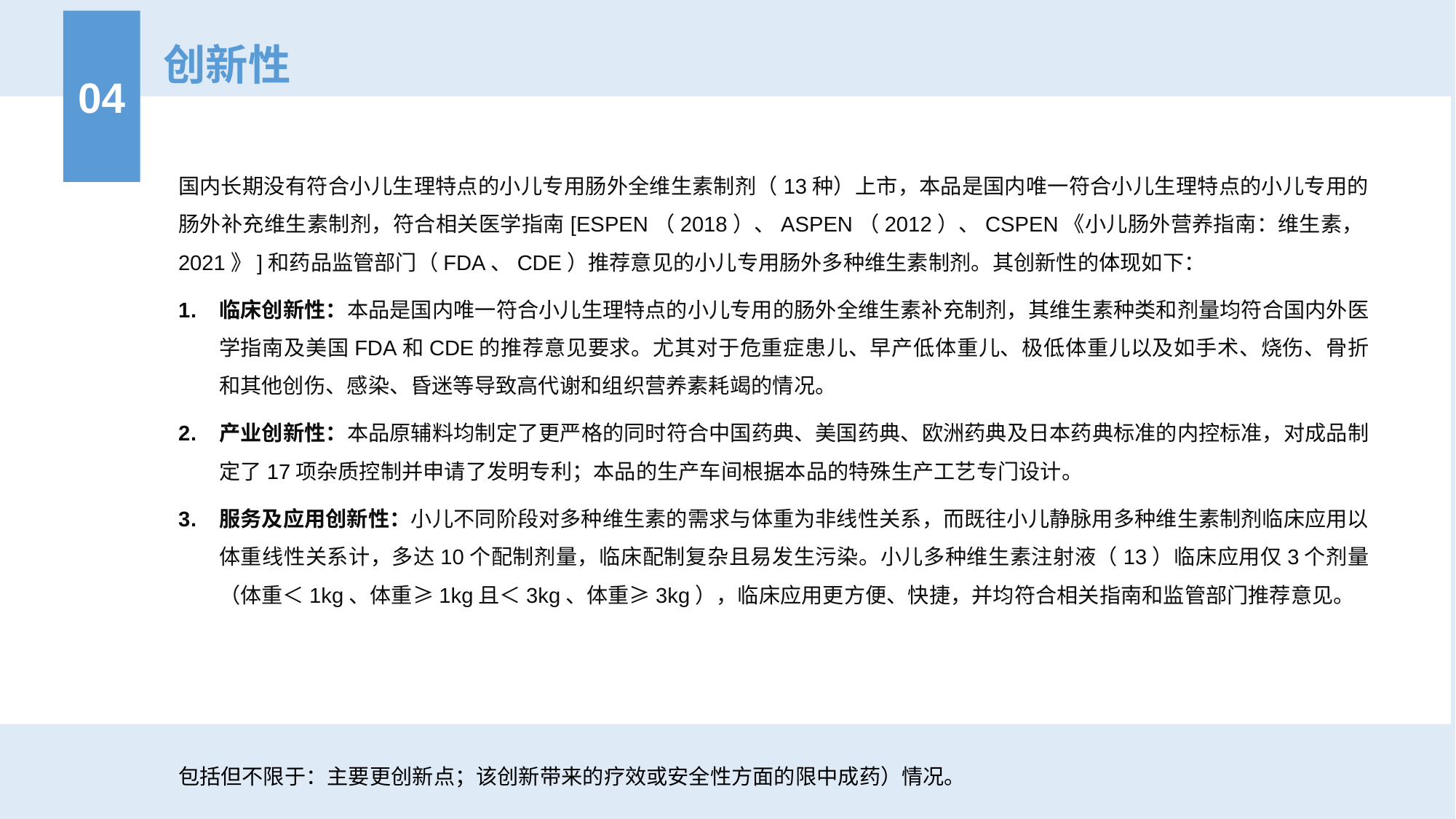

04
创新性

国内长期没有符合小儿生理特点的小儿专用肠外全维生素制剂（13种）上市，本品是国内唯一符合小儿生理特点的小儿专用的肠外补充维生素制剂，符合相关医学指南[ESPEN（2018）、ASPEN（2012）、CSPEN《小儿肠外营养指南：维生素，2021》]和药品监管部门（FDA、CDE）推荐意见的小儿专用肠外多种维生素制剂。其创新性的体现如下：
临床创新性：本品是国内唯一符合小儿生理特点的小儿专用的肠外全维生素补充制剂，其维生素种类和剂量均符合国内外医学指南及美国FDA和CDE的推荐意见要求。尤其对于危重症患儿、早产低体重儿、极低体重儿以及如手术、烧伤、骨折和其他创伤、感染、昏迷等导致高代谢和组织营养素耗竭的情况。
产业创新性：本品原辅料均制定了更严格的同时符合中国药典、美国药典、欧洲药典及日本药典标准的内控标准，对成品制定了17项杂质控制并申请了发明专利；本品的生产车间根据本品的特殊生产工艺专门设计。
服务及应用创新性：小儿不同阶段对多种维生素的需求与体重为非线性关系，而既往小儿静脉用多种维生素制剂临床应用以体重线性关系计，多达10个配制剂量，临床配制复杂且易发生污染。小儿多种维生素注射液（13）临床应用仅3个剂量（体重＜1kg、体重≥1kg且＜3kg、体重≥3kg），临床应用更方便、快捷，并均符合相关指南和监管部门推荐意见。
包括但不限于：主要更创新点；该创新带来的疗效或安全性方面的限中成药）情况。